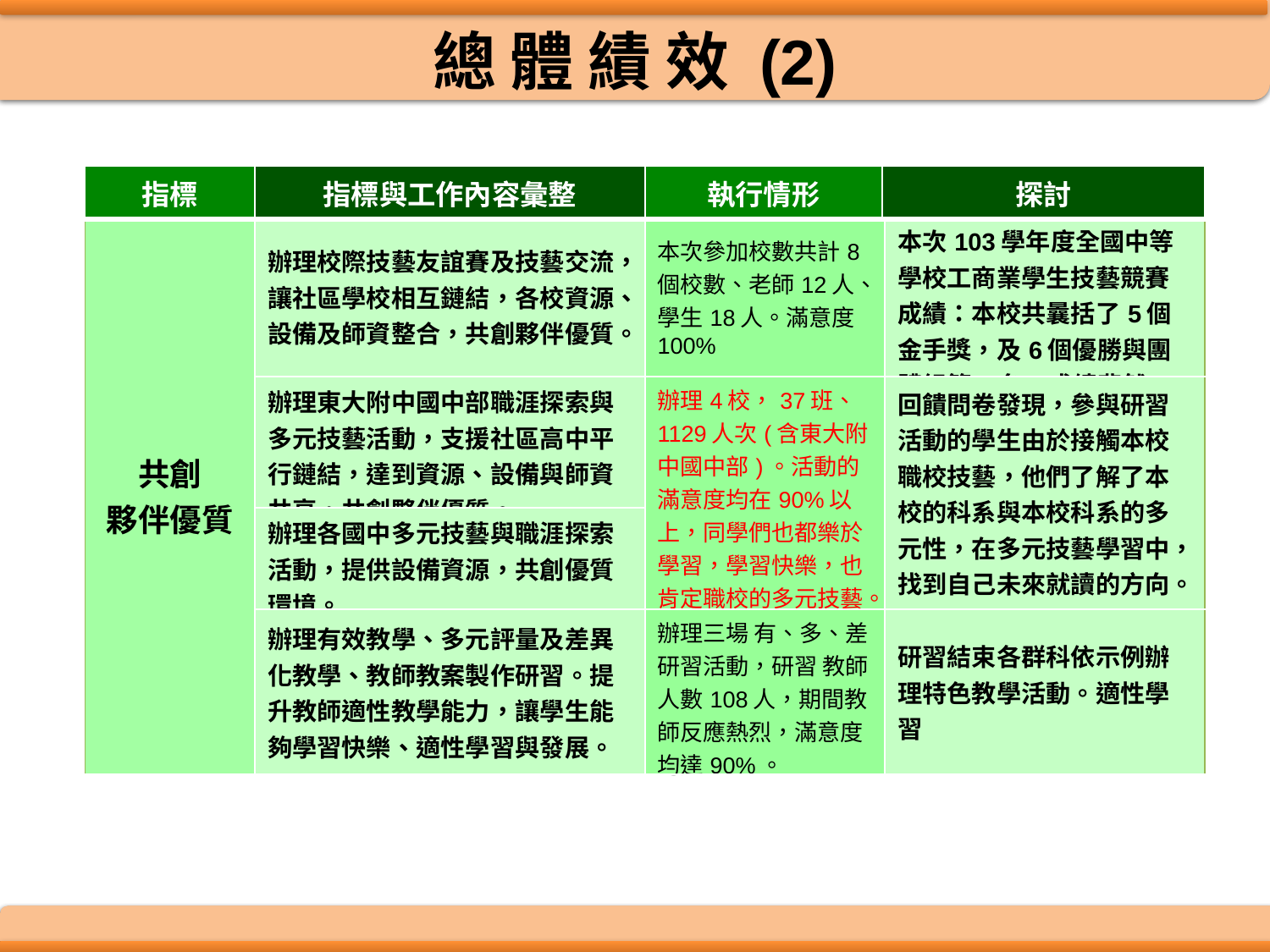

總 體 績 效 (2)

| 指標 | 指標與工作內容彙整 | 執行情形 | 探討 |
| --- | --- | --- | --- |
| 共創 夥伴優質 | 辦理校際技藝友誼賽及技藝交流，讓社區學校相互鏈結，各校資源、設備及師資整合，共創夥伴優質。 | 本次參加校數共計8個校數、老師12人、學生18人。滿意度100% | 本次103學年度全國中等學校工商業學生技藝競賽成績：本校共曩括了5個金手獎，及6個優勝與團體組第8名。成績斐然 |
| --- | --- | --- | --- |
|  | 辦理東大附中國中部職涯探索與多元技藝活動，支援社區高中平行鏈結，達到資源、設備與師資共享，共創夥伴優質。 | 辦理4校，37班、1129人次(含東大附中國中部)。活動的滿意度均在90%以上，同學們也都樂於學習，學習快樂，也肯定職校的多元技藝。 | 回饋問卷發現，參與研習活動的學生由於接觸本校職校技藝，他們了解了本校的科系與本校科系的多元性，在多元技藝學習中，找到自己未來就讀的方向。 |
|  | 辦理各國中多元技藝與職涯探索活動，提供設備資源，共創優質環境。 |  |  |
|  | 辦理有效教學、多元評量及差異化教學、教師教案製作研習。提升教師適性教學能力，讓學生能夠學習快樂、適性學習與發展。 | 辦理三場 有、多、差研習活動，研習 教師人數108人，期間教師反應熱烈，滿意度均達90%。 | 研習結束各群科依示例辦理特色教學活動。適性學習 |